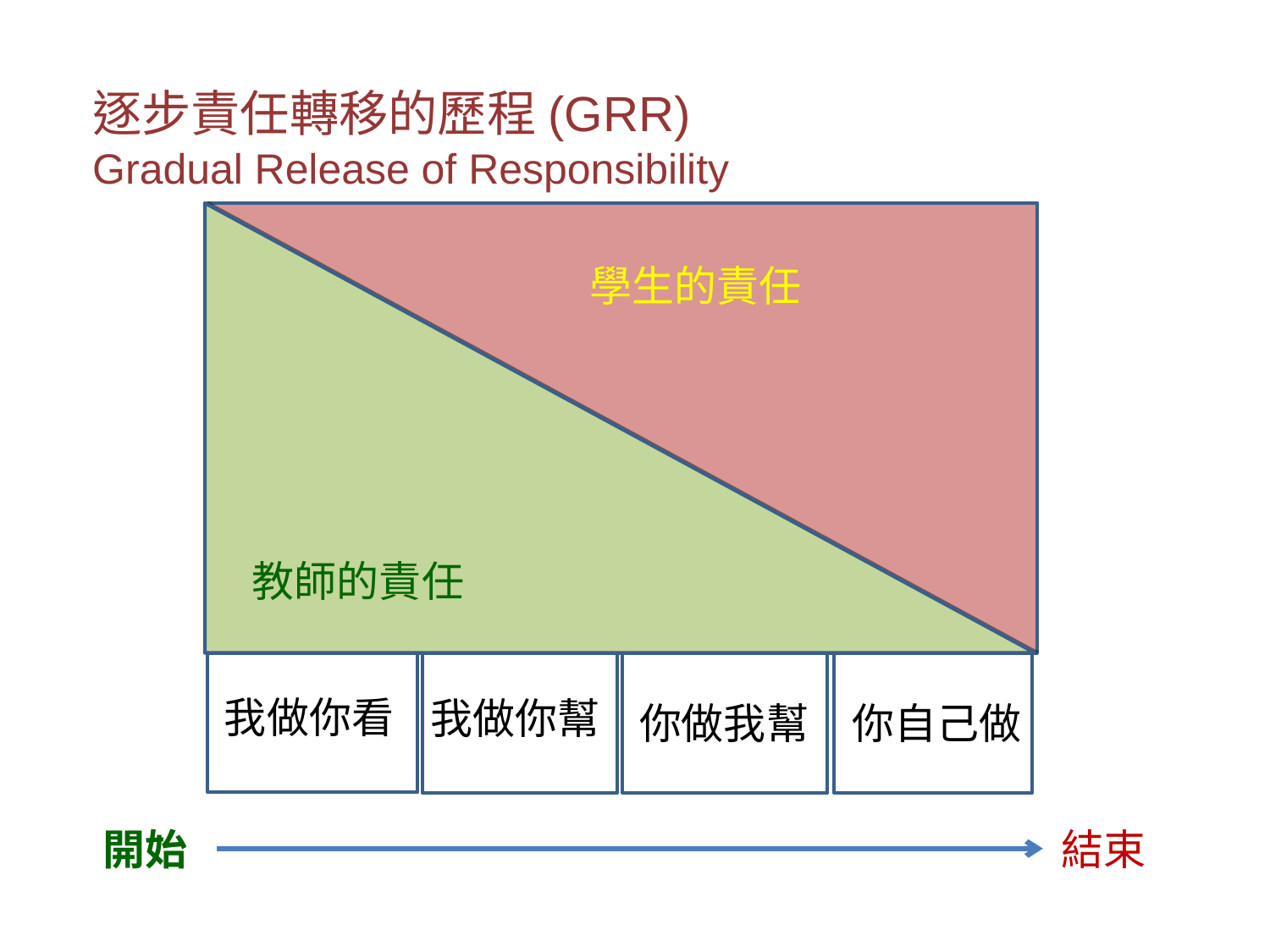

逐步責任轉移的歷程(GRR)
Gradual Release of Responsibility

學生的責任
教師的責任

我做你看
我做你幫
你做我幫
你自己做
結束
開始